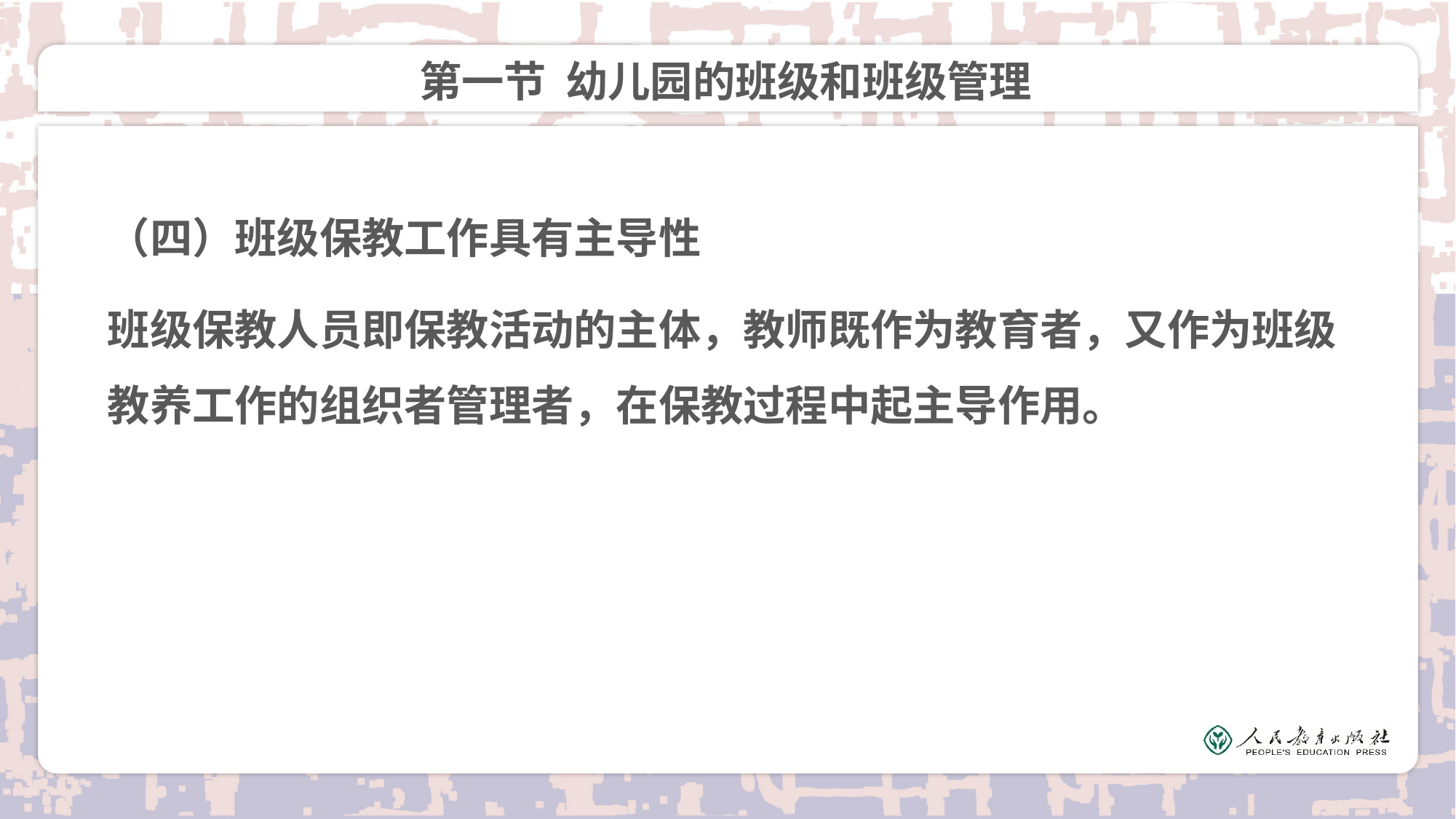

# 第一节  幼儿园的班级和班级管理
（四）班级保教工作具有主导性
班级保教人员即保教活动的主体，教师既作为教育者，又作为班级教养工作的组织者管理者，在保教过程中起主导作用。